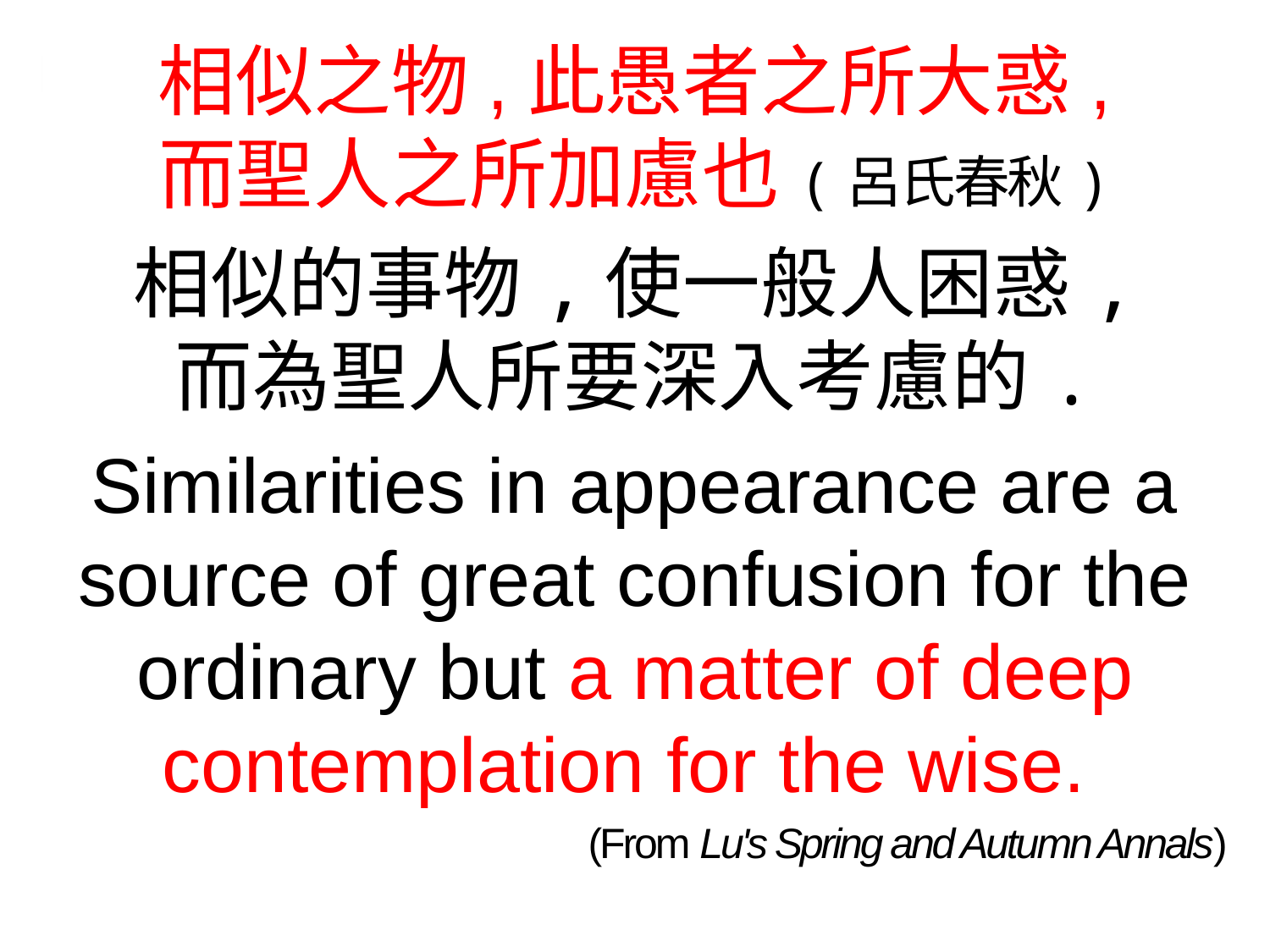

相似之物,此愚者之所大惑,
而聖人之所加慮也(呂氏春秋)
相似的事物,使一般人困惑,
而為聖人所要深入考慮的.
Similarities in appearance are a source of great confusion for the ordinary but a matter of deep contemplation for the wise.
                                                           (From Lu's Spring and Autumn Annals)